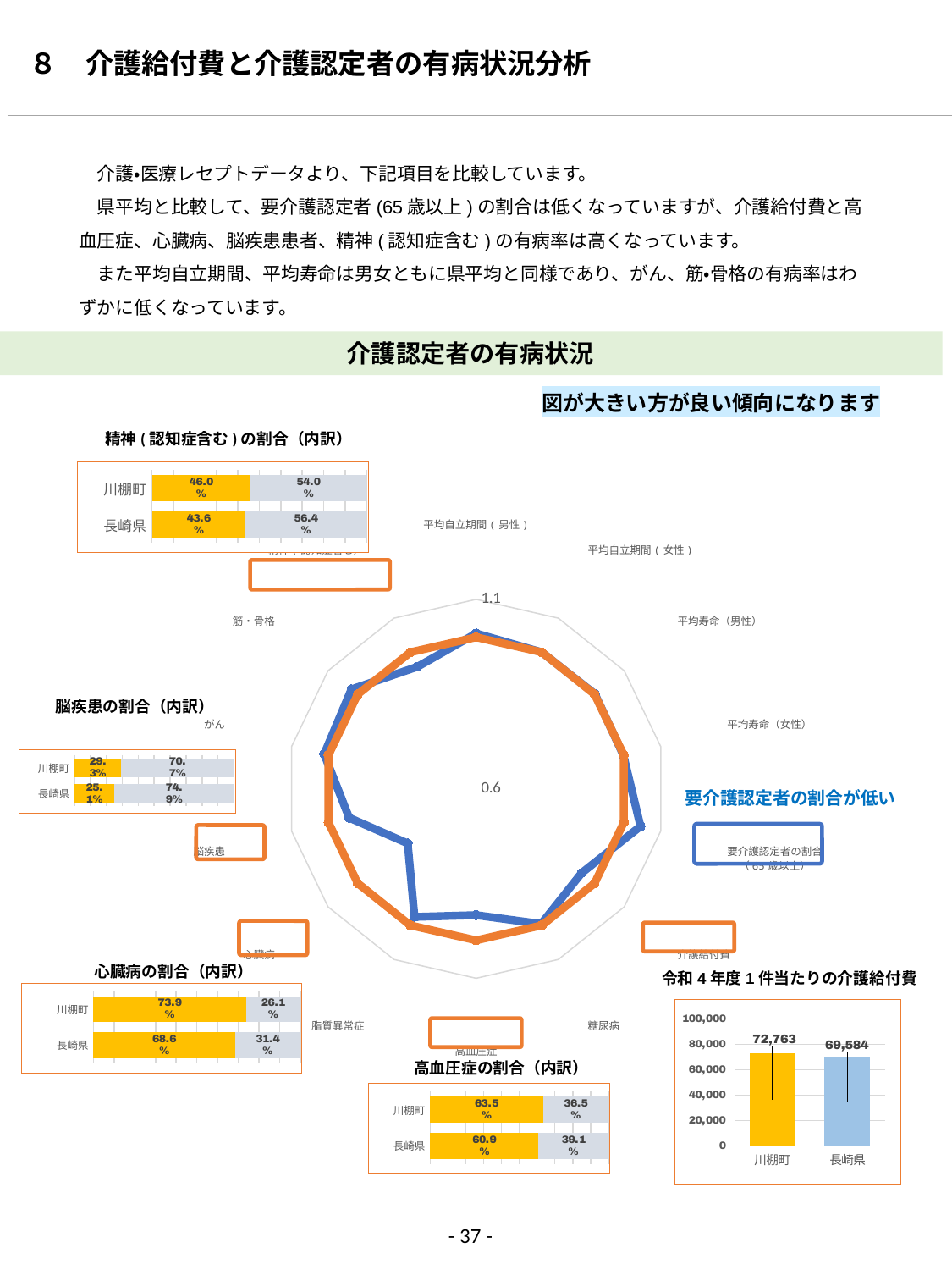

８　介護給付費と介護認定者の有病状況分析
　介護・医療レセプトデータより、下記項目を比較しています。
　県平均と比較して、要介護認定者(65歳以上)の割合は低くなっていますが、介護給付費と高血圧症、心臓病、脳疾患患者、精神(認知症含む)の有病率は高くなっています。
　また平均自立期間、平均寿命は男女ともに県平均と同様であり、がん、筋・骨格の有病率はわずかに低くなっています。
介護認定者の有病状況
図が大きい方が良い傾向になります
精神(認知症含む)の割合（内訳）

### Chart

| Category | 川棚町
(100-a)/(100-b) | 県平均 |
|---|---|---|
| 平均自立期間(男性) | 1.0100502512562815 | 1.0 |
| 平均自立期間(女性) | 1.0 | 1.0 |
| 平均寿命（男性） | 1.0012437810945274 | 1.0 |
| 平均寿命（女性） | 0.9988505747126437 | 1.0 |
| 要介護認定者の割合
（65歳以上） | 1.0450563204005006 | 1.0 |
| 介護給付費 | 0.9563102126080563 | 1.0 |
| 糖尿病 | 0.9958791208791209 | 1.0 |
| 高血圧症 | 0.9335038363171355 | 1.0 |
| 脂質異常症 | 0.9752321981424149 | 1.0 |
| 心臓病 | 0.8312101910828023 | 1.0 |
| 脳疾患 | 0.9439252336448598 | 1.0 |
| がん | 1.0116550116550116 | 1.0 |
| 筋・骨格 | 1.0212201591511936 | 1.0 |
| 精神(認知症含む） | 0.9574468085106383 | 1.0 |

### Chart

| Category | はい | いいえ |
|---|---|---|
| 長崎県 | 0.436 | 0.5640000000000001 |
| 川棚町 | 0.46 | 0.54 |
脳疾患の割合（内訳）

### Chart

| Category | はい | いいえ |
|---|---|---|
| 長崎県 | 0.251 | 0.749 |
| 川棚町 | 0.293 | 0.7070000000000001 |
要介護認定者の割合が低い

心臓病の割合（内訳）
令和4年度1件当たりの介護給付費

### Chart

| Category | はい | いいえ |
|---|---|---|
| 長崎県 | 0.686 | 0.31399999999999995 |
| 川棚町 | 0.739 | 0.261 |

### Chart

| Category | 系列 1 |
|---|---|
| 川棚町 | 72763.0 |
| 長崎県 | 69584.0 |
高血圧症の割合（内訳）

### Chart

| Category | はい | いいえ |
|---|---|---|
| 長崎県 | 0.609 | 0.391 |
| 川棚町 | 0.635 | 0.365 |
- 37 -